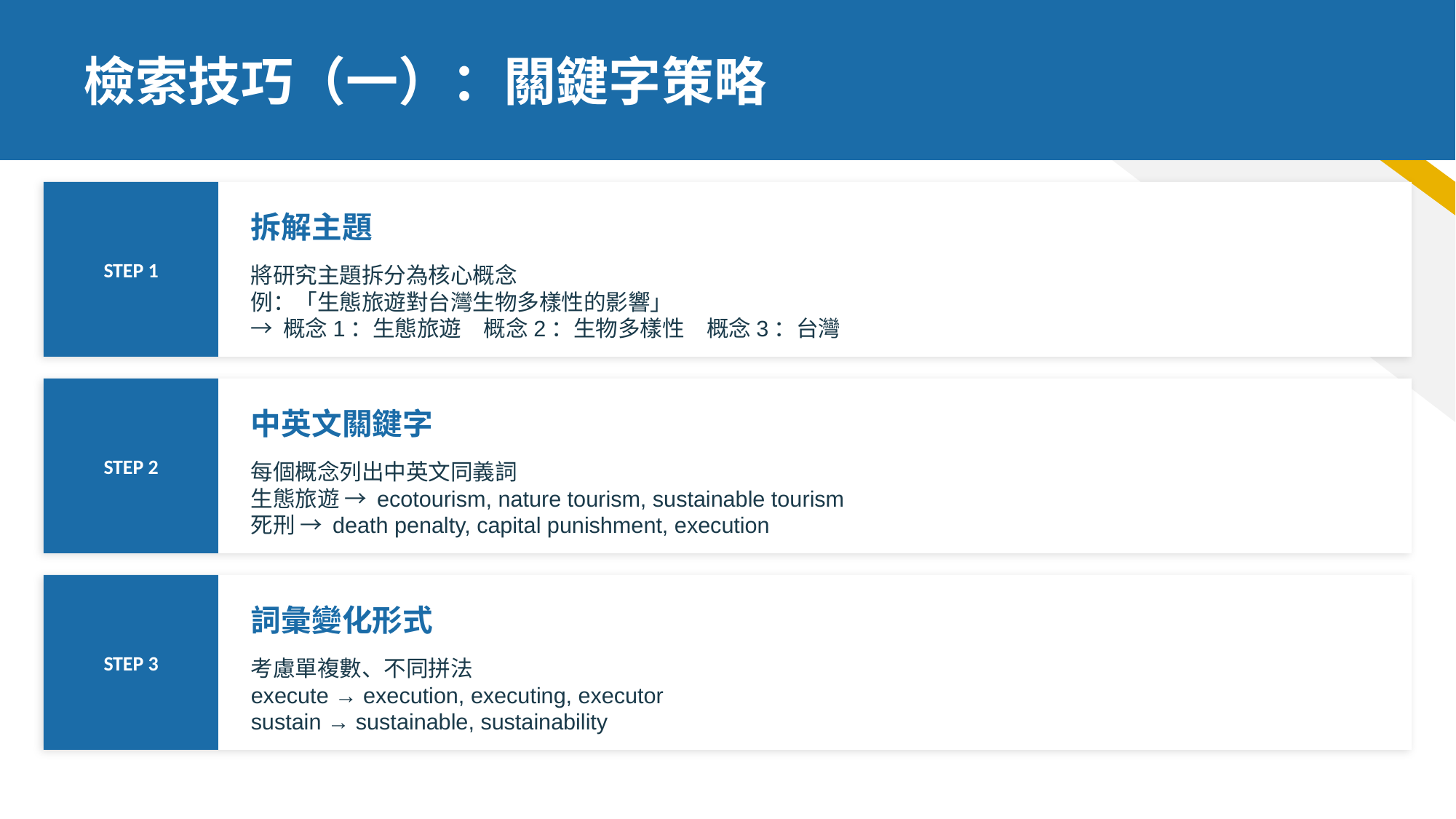

檢索技巧（一）：關鍵字策略

拆解主題
STEP 1
將研究主題拆分為核心概念
例：「生態旅遊對台灣生物多樣性的影響」
→ 概念1：生態旅遊　概念2：生物多樣性　概念3：台灣

中英文關鍵字
STEP 2
每個概念列出中英文同義詞
生態旅遊 → ecotourism, nature tourism, sustainable tourism
死刑 → death penalty, capital punishment, execution

詞彙變化形式
STEP 3
考慮單複數、不同拼法
execute → execution, executing, executor
sustain → sustainable, sustainability